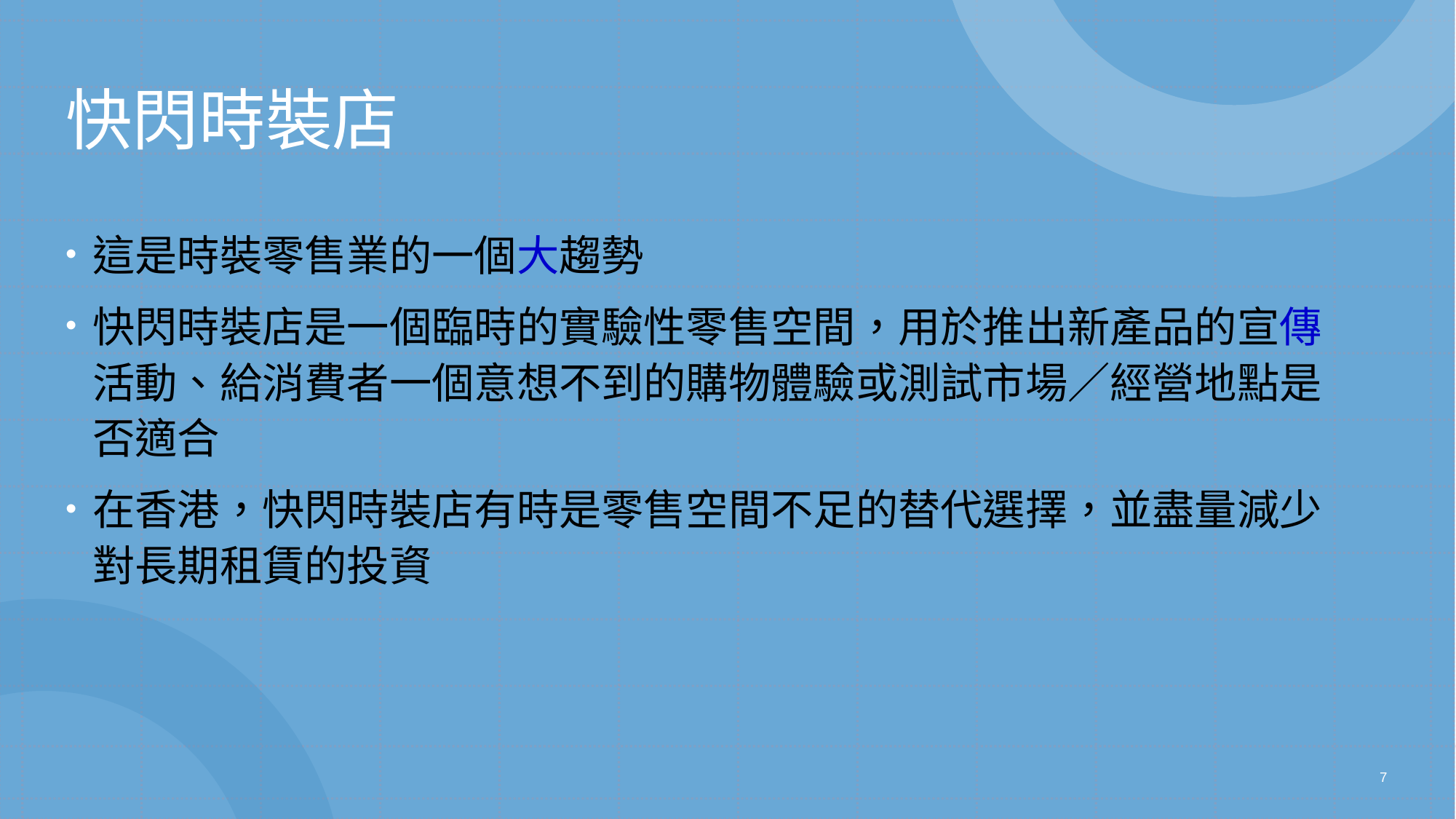

# 快閃時裝店
這是時裝零售業的一個大趨勢
快閃時裝店是一個臨時的實驗性零售空間，用於推出新產品的宣傳活動、給消費者一個意想不到的購物體驗或測試市場／經營地點是否適合
在香港，快閃時裝店有時是零售空間不足的替代選擇，並盡量減少對長期租賃的投資
7